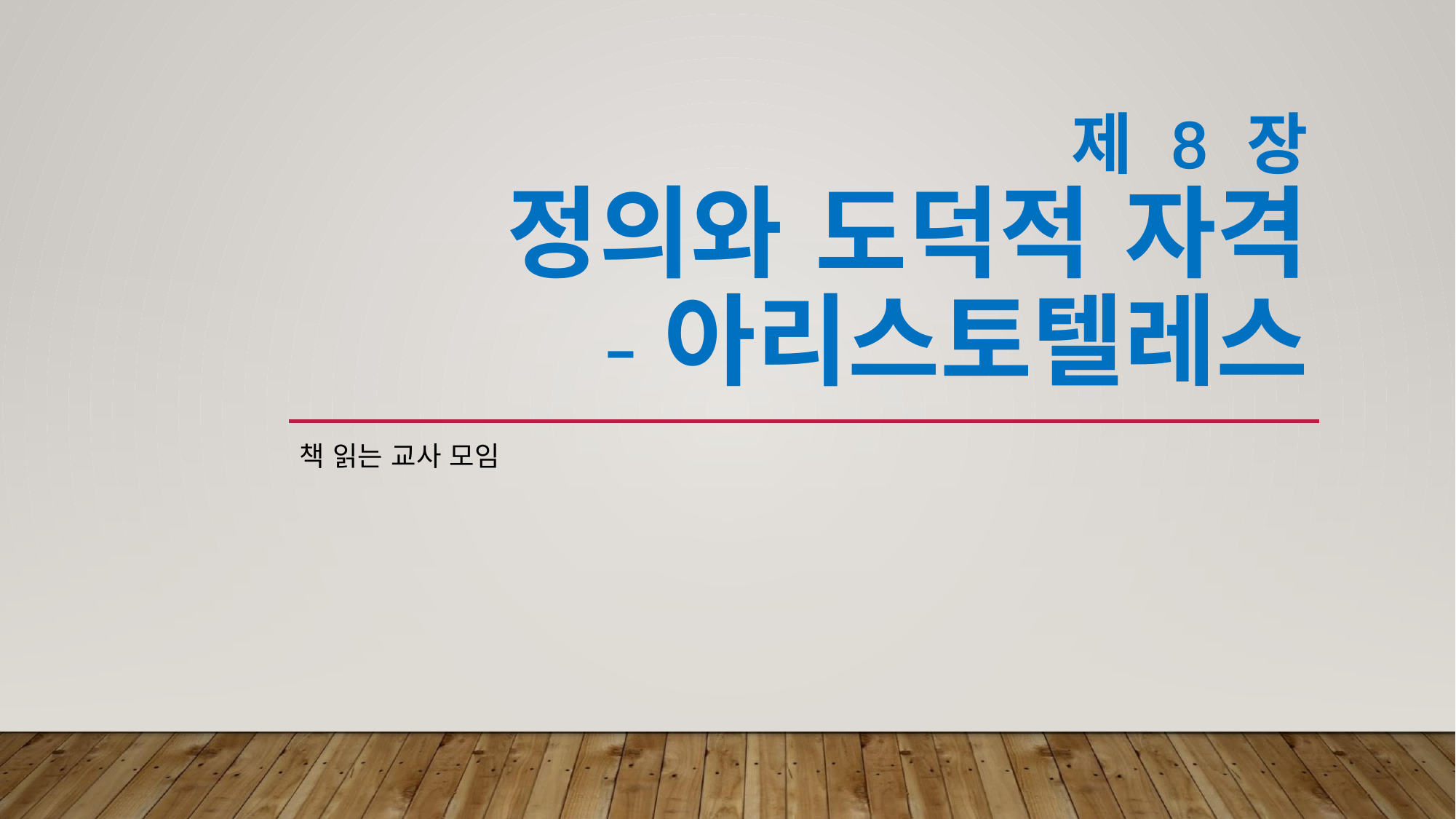

# 제 8 장 정의와 도덕적 자격 -아리스토텔레스
책 읽는 교사 모임